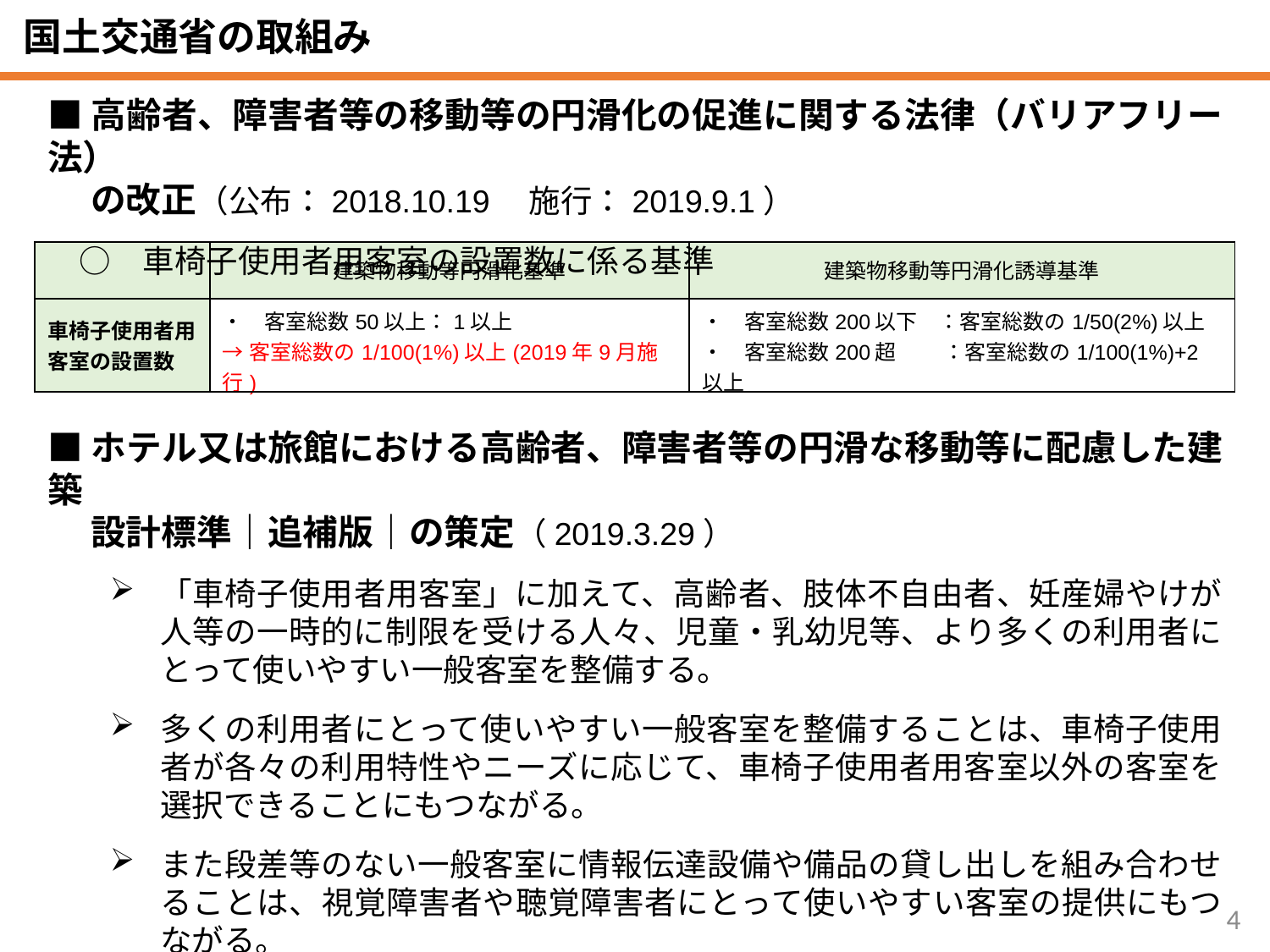

国土交通省の取組み
■高齢者、障害者等の移動等の円滑化の促進に関する法律（バリアフリー法）
　 の改正（公布：2018.10.19　施行：2019.9.1）
　○　車椅子使用者用客室の設置数に係る基準
|  | 建築物移動等円滑化基準 | 建築物移動等円滑化誘導基準 |
| --- | --- | --- |
| 車椅子使用者用 客室の設置数 | ・　客室総数50以上：1以上 →客室総数の1/100(1%)以上(2019年9月施行) | ・　客室総数200以下　：客室総数の1/50(2%)以上 ・　客室総数200超　　 ：客室総数の1/100(1%)+2以上 |
■ホテル又は旅館における高齢者、障害者等の円滑な移動等に配慮した建築
　 設計標準｜追補版｜の策定（2019.3.29）
「車椅子使用者用客室」に加えて、高齢者、肢体不自由者、妊産婦やけが人等の一時的に制限を受ける人々、児童・乳幼児等、より多くの利用者にとって使いやすい一般客室を整備する。
多くの利用者にとって使いやすい一般客室を整備することは、車椅子使用者が各々の利用特性やニーズに応じて、車椅子使用者用客室以外の客室を選択できることにもつながる。
また段差等のない一般客室に情報伝達設備や備品の貸し出しを組み合わせることは、視覚障害者や聴覚障害者にとって使いやすい客室の提供にもつながる。
4